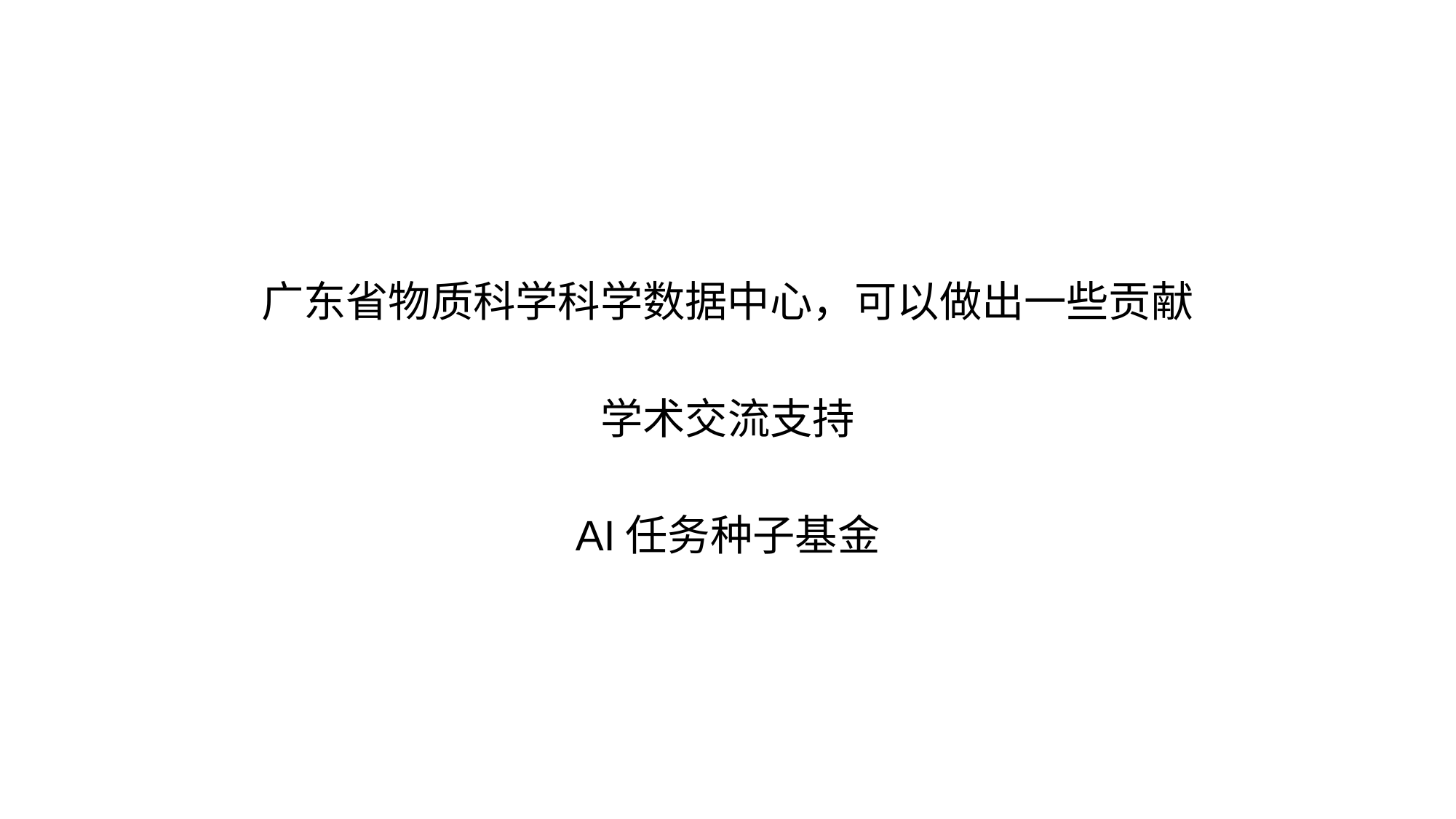

#
广东省物质科学科学数据中心，可以做出一些贡献
学术交流支持
AI任务种子基金